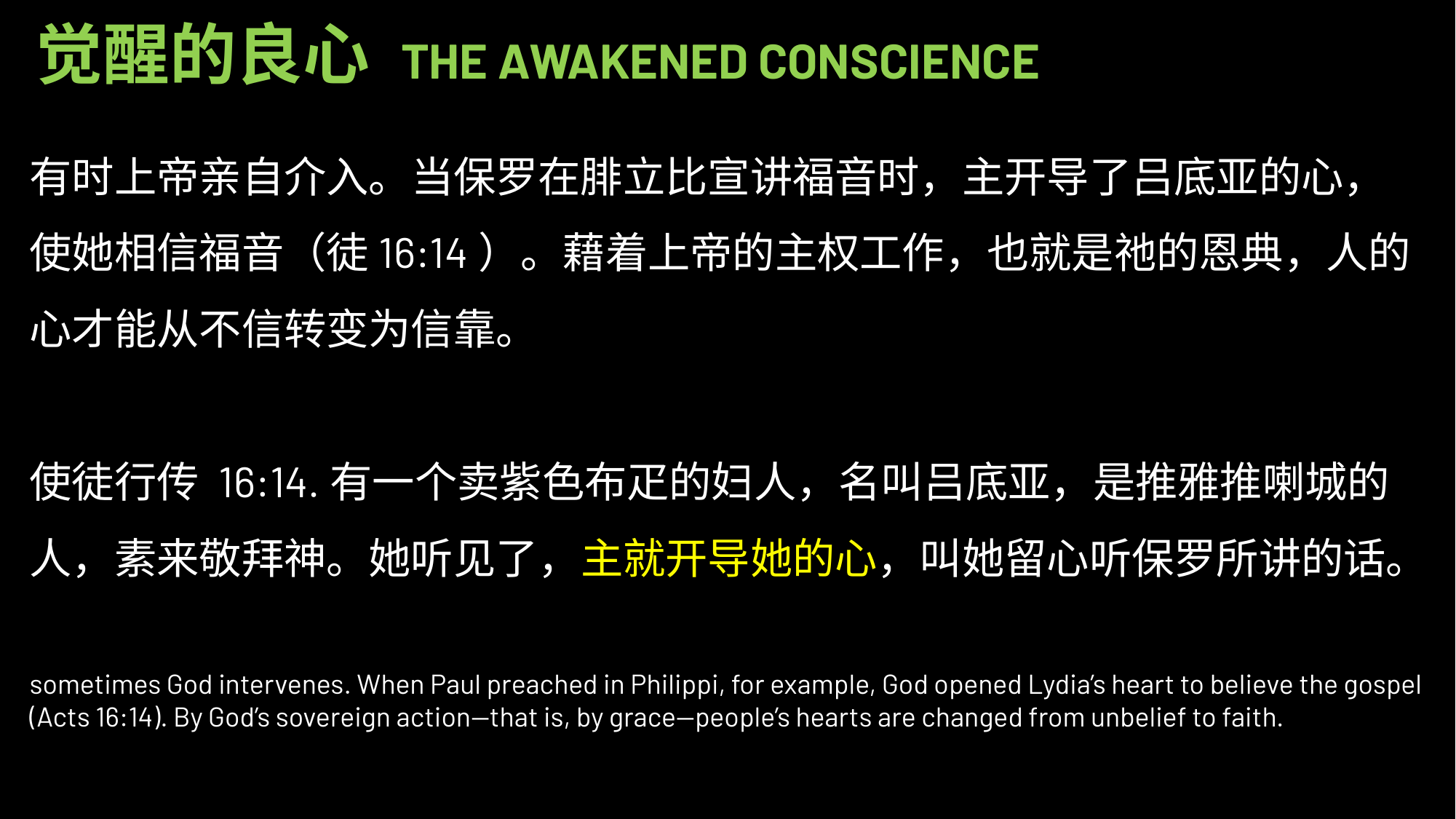

# 觉醒的良心 THE AWAKENED CONSCIENCE
有时上帝亲自介入。当保罗在腓立比宣讲福音时，主开导了吕底亚的心，使她相信福音（徒16:14）。藉着上帝的主权工作，也就是祂的恩典，人的心才能从不信转变为信靠。

使徒行传 16:14.有一个卖紫色布疋的妇人，名叫吕底亚，是推雅推喇城的人，素来敬拜神。她听见了，主就开导她的心，叫她留心听保罗所讲的话。
sometimes God intervenes. When Paul preached in Philippi, for example, God opened Lydia’s heart to believe the gospel (Acts 16:14). By God’s sovereign action—that is, by grace—people’s hearts are changed from unbelief to faith.